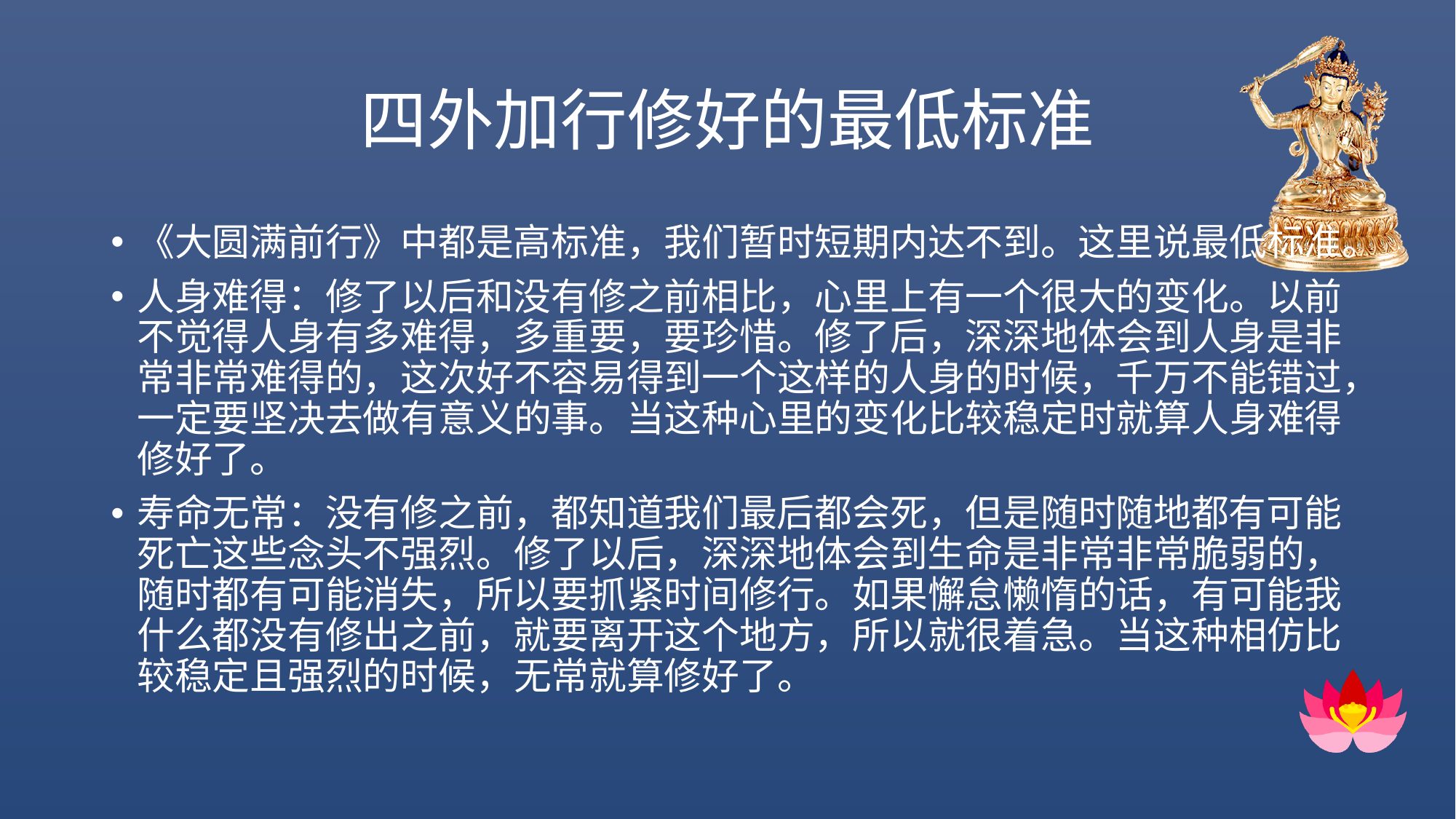

# 四外加行修好的最低标准
《大圆满前行》中都是高标准，我们暂时短期内达不到。这里说最低标准。
人身难得：修了以后和没有修之前相比，心里上有一个很大的变化。以前不觉得人身有多难得，多重要，要珍惜。修了后，深深地体会到人身是非常非常难得的，这次好不容易得到一个这样的人身的时候，千万不能错过，一定要坚决去做有意义的事。当这种心里的变化比较稳定时就算人身难得修好了。
寿命无常：没有修之前，都知道我们最后都会死，但是随时随地都有可能死亡这些念头不强烈。修了以后，深深地体会到生命是非常非常脆弱的，随时都有可能消失，所以要抓紧时间修行。如果懈怠懒惰的话，有可能我什么都没有修出之前，就要离开这个地方，所以就很着急。当这种相仿比较稳定且强烈的时候，无常就算修好了。